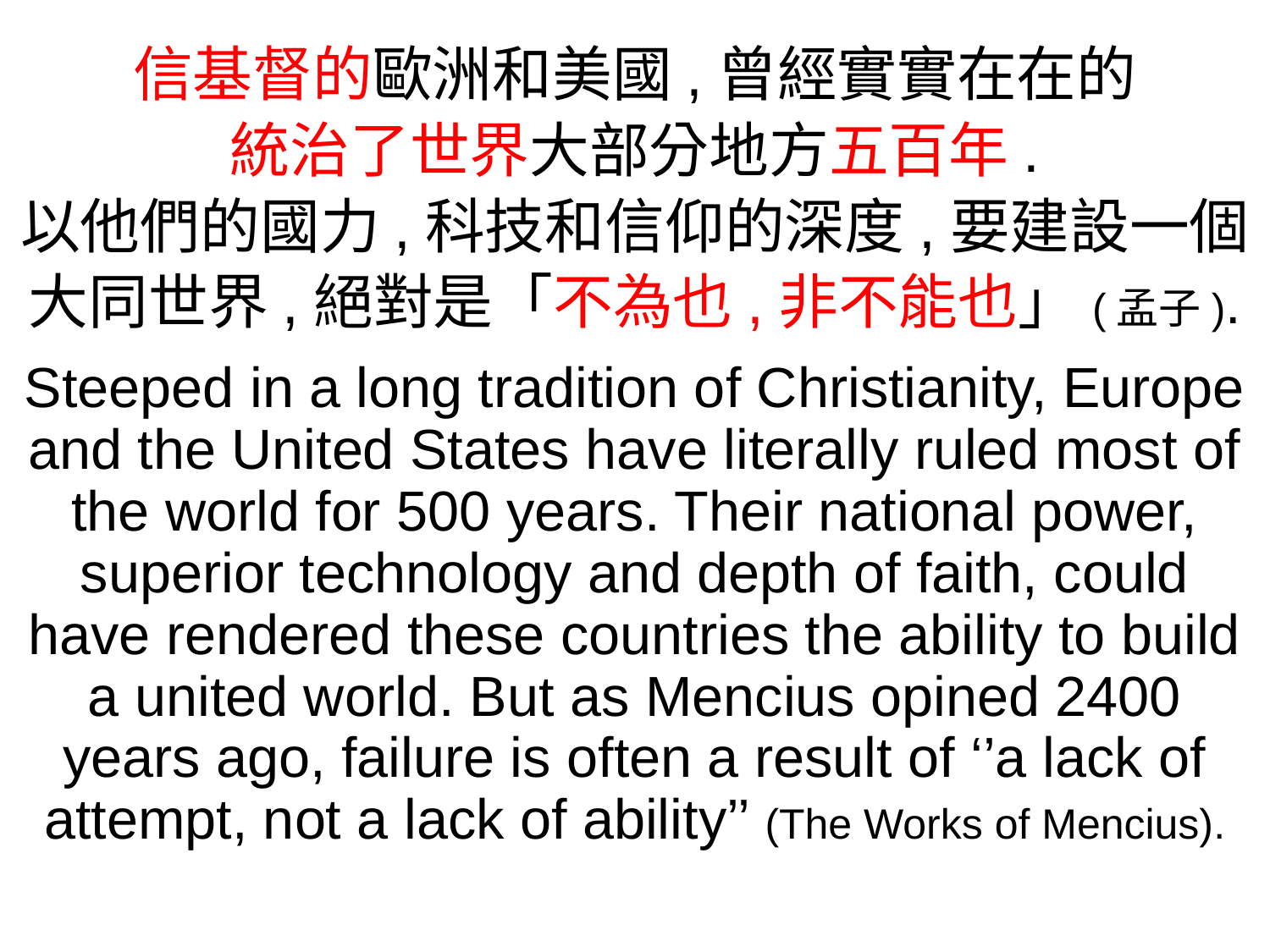

信基督的歐洲和美國,曾經實實在在的
統治了世界大部分地方五百年.
以他們的國力,科技和信仰的深度,要建設一個
大同世界,絕對是「不為也,非不能也」(孟子).
Steeped in a long tradition of Christianity, Europe and the United States have literally ruled most of the world for 500 years. Their national power, superior technology and depth of faith, could have rendered these countries the ability to build a united world. But as Mencius opined 2400 years ago, failure is often a result of ‘’a lack of attempt, not a lack of ability’’ (The Works of Mencius).